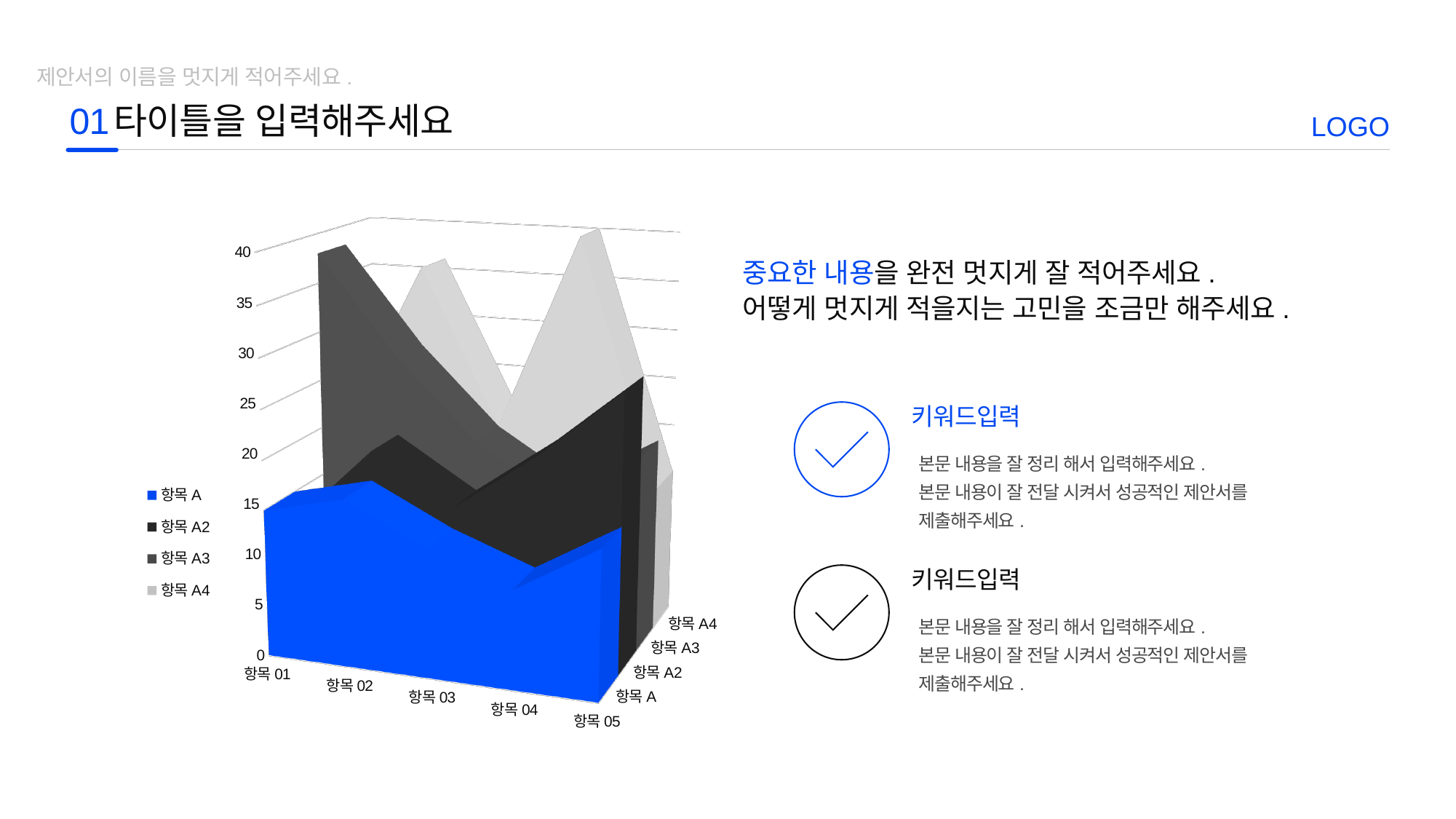

제안서의 이름을 멋지게 적어주세요.
01
타이틀을 입력해주세요
LOGO

[unsupported chart]

중요한 내용을 완전 멋지게 잘 적어주세요.
어떻게 멋지게 적을지는 고민을 조금만 해주세요.
키워드입력

본문 내용을 잘 정리 해서 입력해주세요.
본문 내용이 잘 전달 시켜서 성공적인 제안서를 제출해주세요.
키워드입력

본문 내용을 잘 정리 해서 입력해주세요.
본문 내용이 잘 전달 시켜서 성공적인 제안서를 제출해주세요.